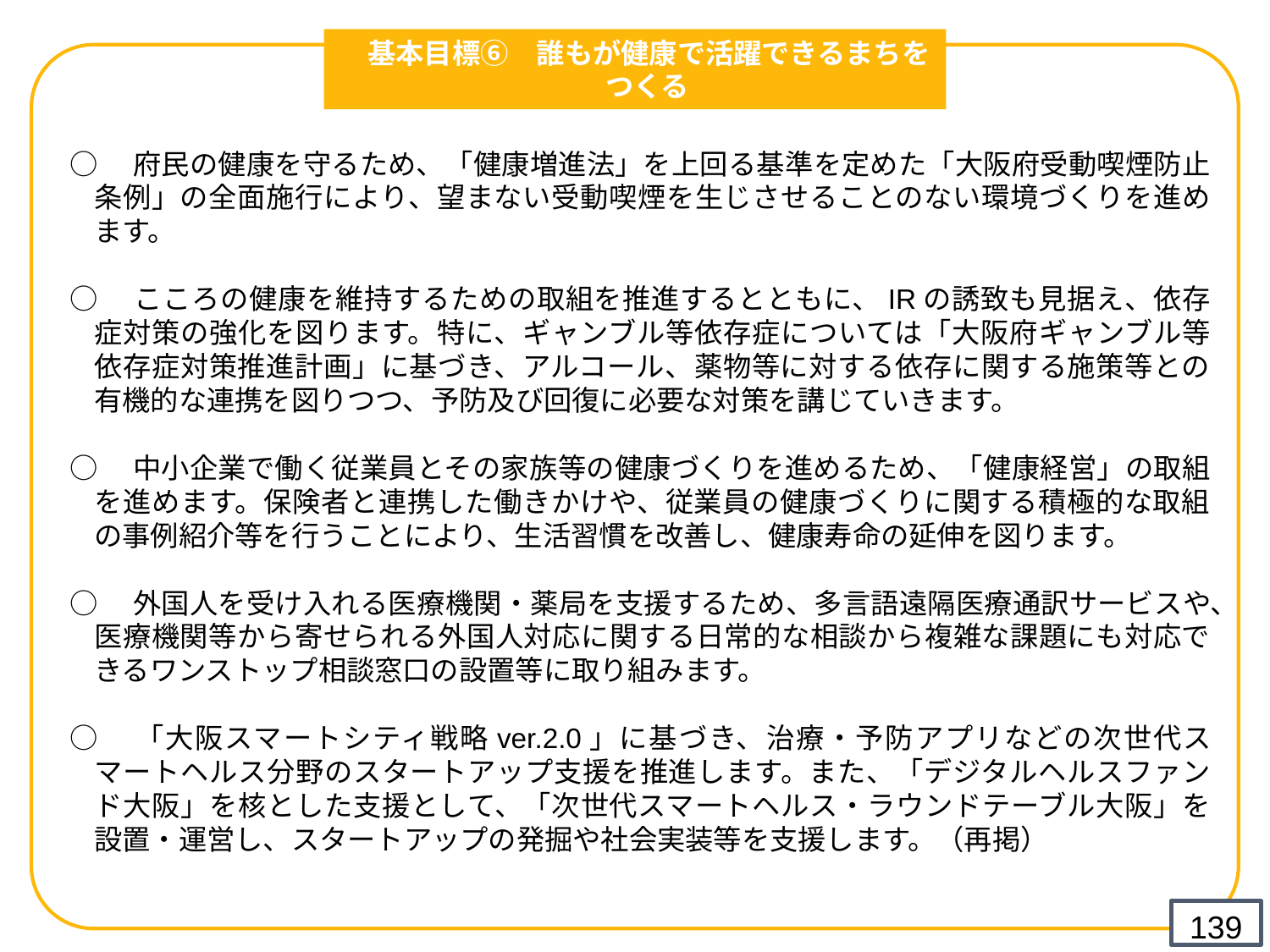

基本目標⑥　誰もが健康で活躍できるまちをつくる

○　府民の健康を守るため、「健康増進法」を上回る基準を定めた「大阪府受動喫煙防止条例」の全面施行により、望まない受動喫煙を生じさせることのない環境づくりを進めます。

○　こころの健康を維持するための取組を推進するとともに、IRの誘致も見据え、依存症対策の強化を図ります。特に、ギャンブル等依存症については「大阪府ギャンブル等依存症対策推進計画」に基づき、アルコール、薬物等に対する依存に関する施策等との有機的な連携を図りつつ、予防及び回復に必要な対策を講じていきます。

○　中小企業で働く従業員とその家族等の健康づくりを進めるため、「健康経営」の取組を進めます。保険者と連携した働きかけや、従業員の健康づくりに関する積極的な取組の事例紹介等を行うことにより、生活習慣を改善し、健康寿命の延伸を図ります。

○　外国人を受け入れる医療機関・薬局を支援するため、多言語遠隔医療通訳サービスや、医療機関等から寄せられる外国人対応に関する日常的な相談から複雑な課題にも対応できるワンストップ相談窓口の設置等に取り組みます。

○　「大阪スマートシティ戦略ver.2.0」に基づき、治療・予防アプリなどの次世代スマートヘルス分野のスタートアップ支援を推進します。また、「デジタルヘルスファンド大阪」を核とした支援として、「次世代スマートヘルス・ラウンドテーブル大阪」を設置・運営し、スタートアップの発掘や社会実装等を支援します。（再掲）
139